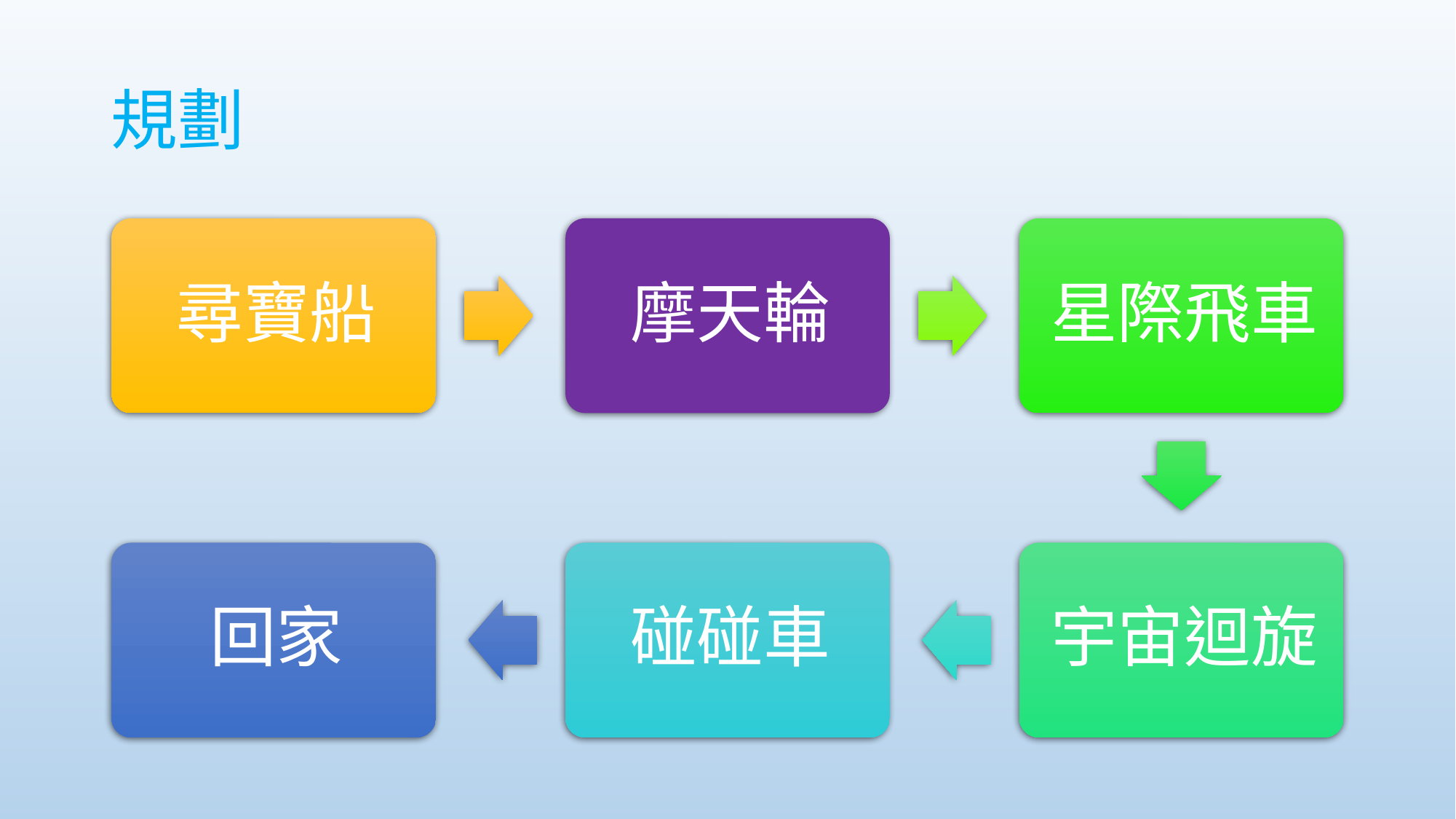

# 規劃
尋寶船

摩天輪

星際飛車

宇宙迴旋

碰碰車

回家